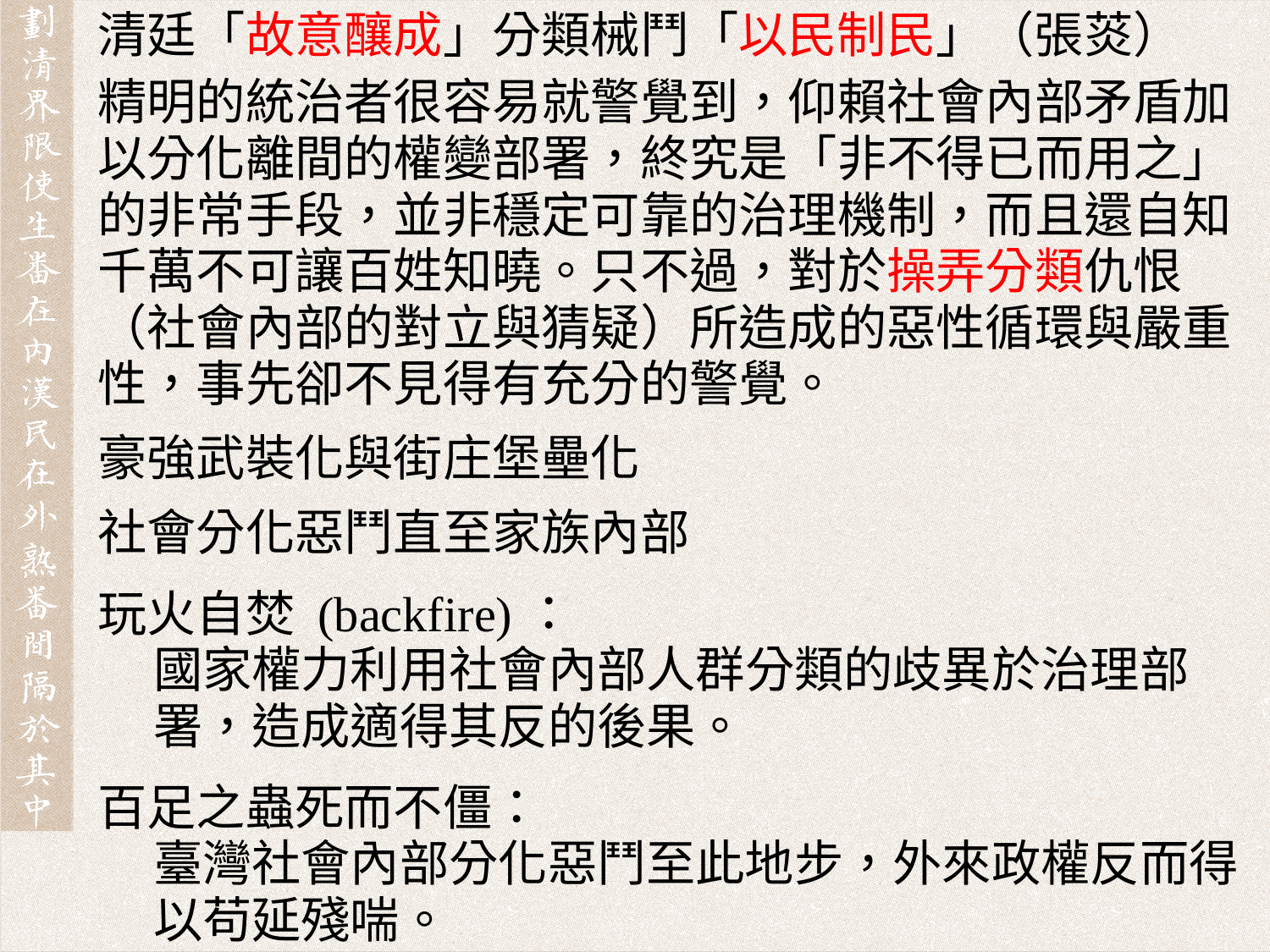

清廷「故意釀成」分類械鬥「以民制民」（張菼）
精明的統治者很容易就警覺到，仰賴社會內部矛盾加以分化離間的權變部署，終究是「非不得已而用之」的非常手段，並非穩定可靠的治理機制，而且還自知千萬不可讓百姓知曉。只不過，對於操弄分類仇恨（社會內部的對立與猜疑）所造成的惡性循環與嚴重性，事先卻不見得有充分的警覺。
豪強武裝化與街庄堡壘化
社會分化惡鬥直至家族內部
玩火自焚 (backfire)：
國家權力利用社會內部人群分類的歧異於治理部署，造成適得其反的後果。
百足之蟲死而不僵：
臺灣社會內部分化惡鬥至此地步，外來政權反而得以苟延殘喘。